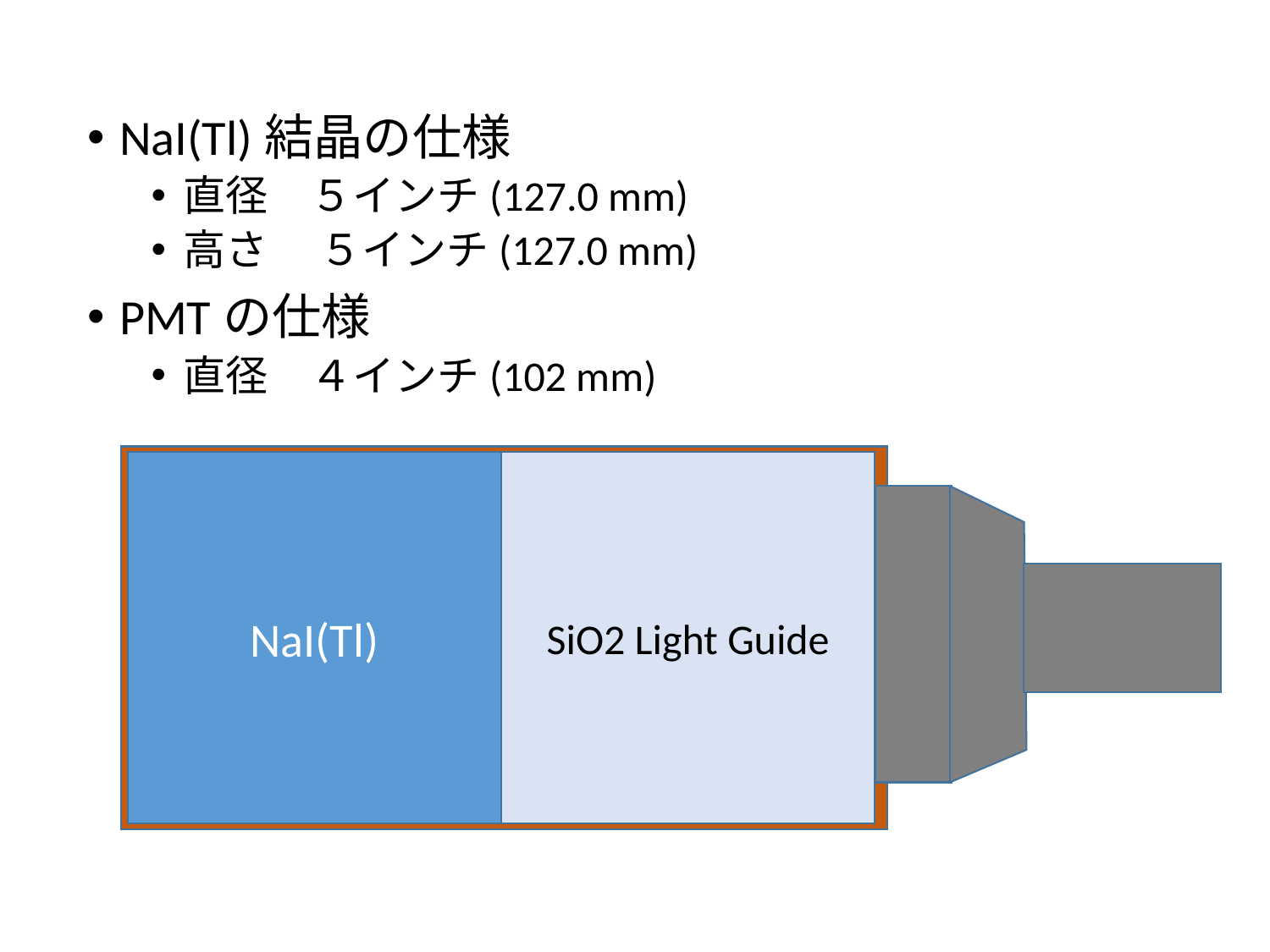

NaI(Tl)結晶の仕様
直径　５インチ(127.0 mm)
高さ　 ５インチ(127.0 mm)
PMTの仕様
直径　４インチ(102 mm)

SiO2 Light Guide
NaI(Tl)